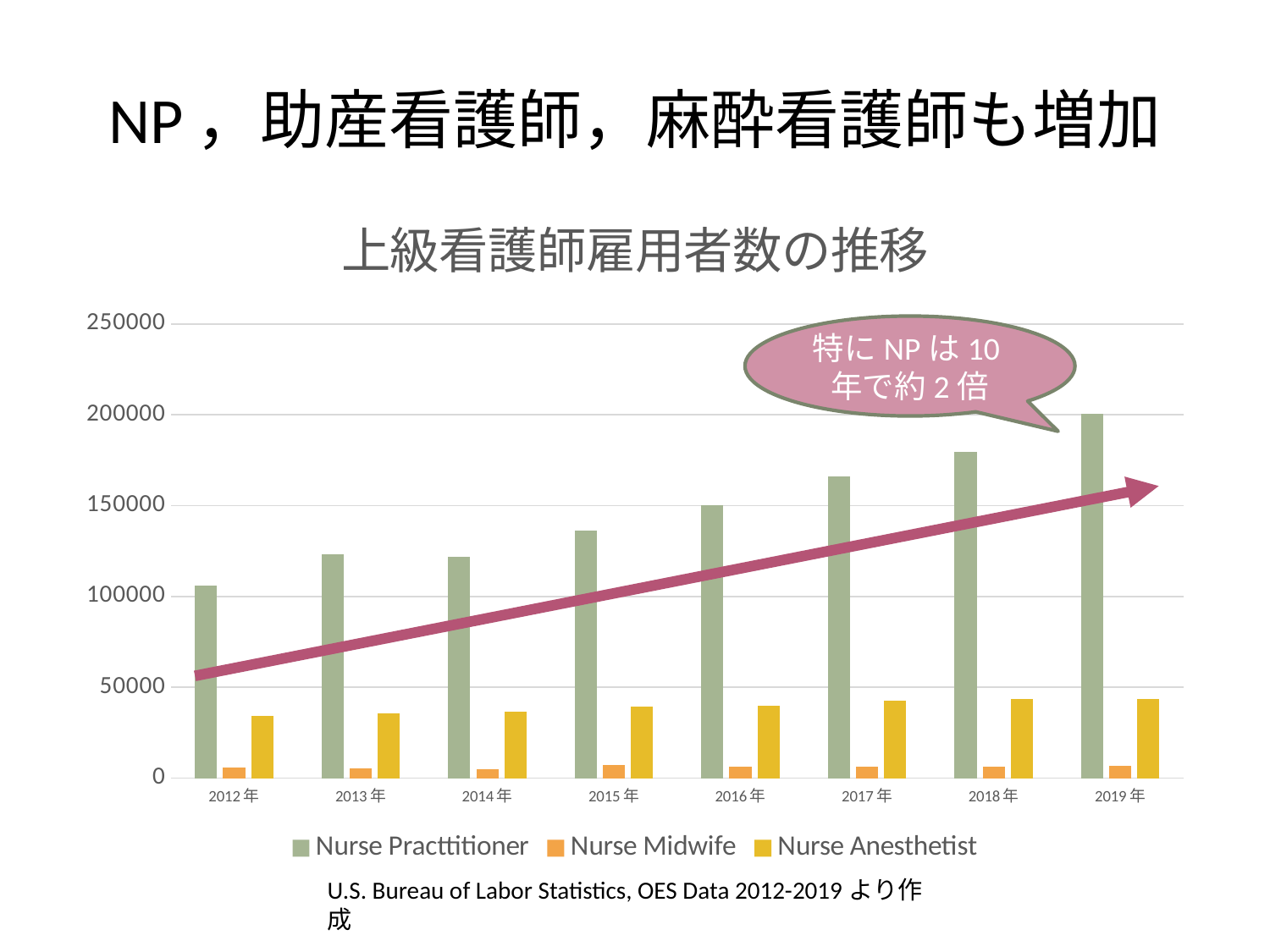

# NP，助産看護師，麻酔看護師も増加

### Chart: 上級看護師雇用者数の推移

| Category | Nurse Practtitioner | Nurse Midwife | Nurse Anesthetist |
|---|---|---|---|
| 2012年 | 105780.0 | 5710.0 | 34180.0 |
| 2013年 | 123370.0 | 5460.0 | 35430.0 |
| 2014年 | 122050.0 | 5110.0 | 36590.0 |
| 2015年 | 136060.0 | 7430.0 | 39410.0 |
| 2016年 | 150230.0 | 6270.0 | 39860.0 |
| 2017年 | 166280.0 | 6530.0 | 42620.0 |
| 2018年 | 179650.0 | 6250.0 | 43520.0 |
| 2019年 | 200600.0 | 6930.0 | 43570.0 |
特にNPは10年で約2倍
U.S. Bureau of Labor Statistics, OES Data 2012-2019より作成